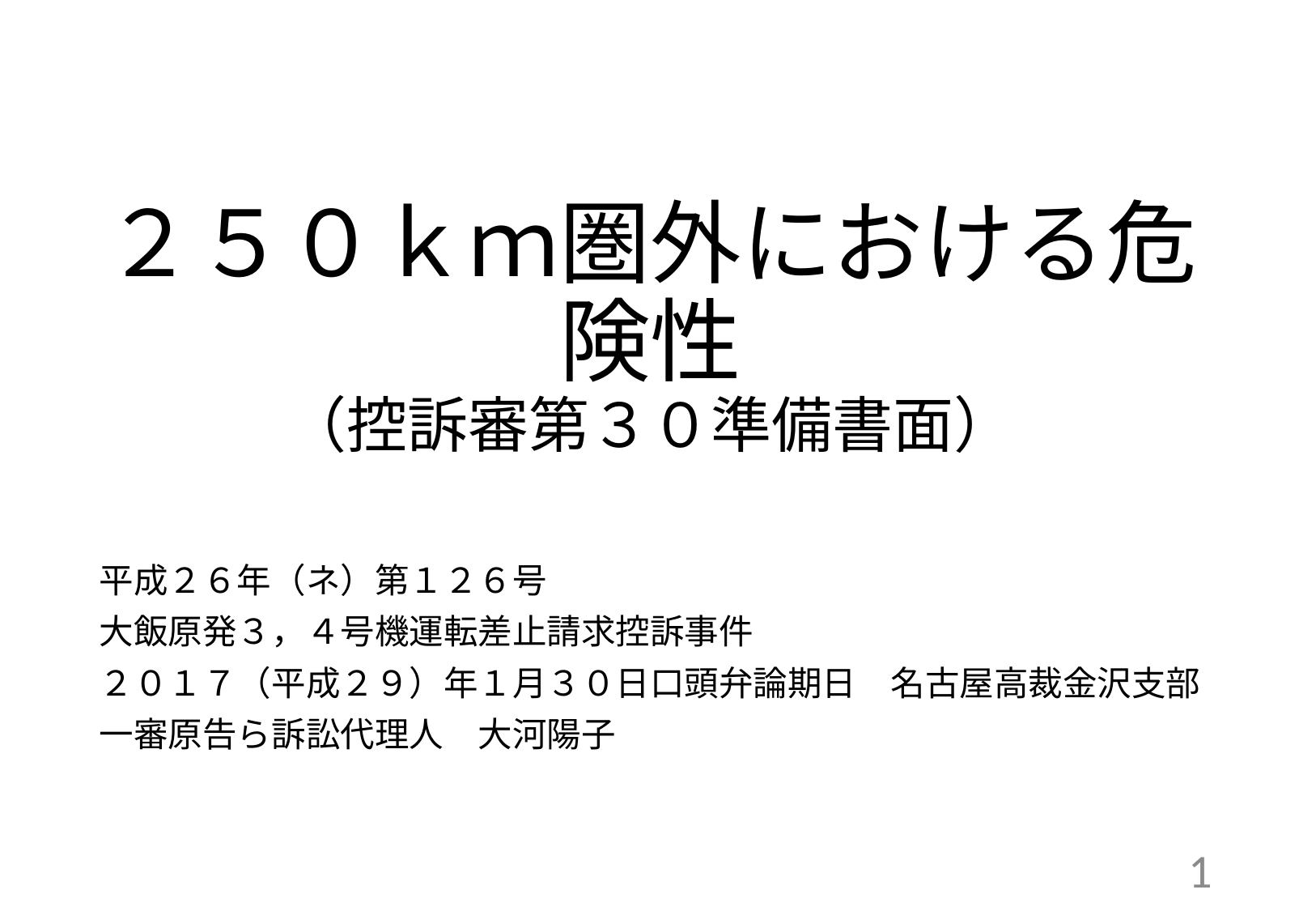

# ２５０ｋｍ圏外における危険性 （控訴審第３０準備書面）
平成２６年（ネ）第１２６号
大飯原発３，４号機運転差止請求控訴事件
２０１７（平成２９）年１月３０日口頭弁論期日　名古屋高裁金沢支部
一審原告ら訴訟代理人　大河陽子
1